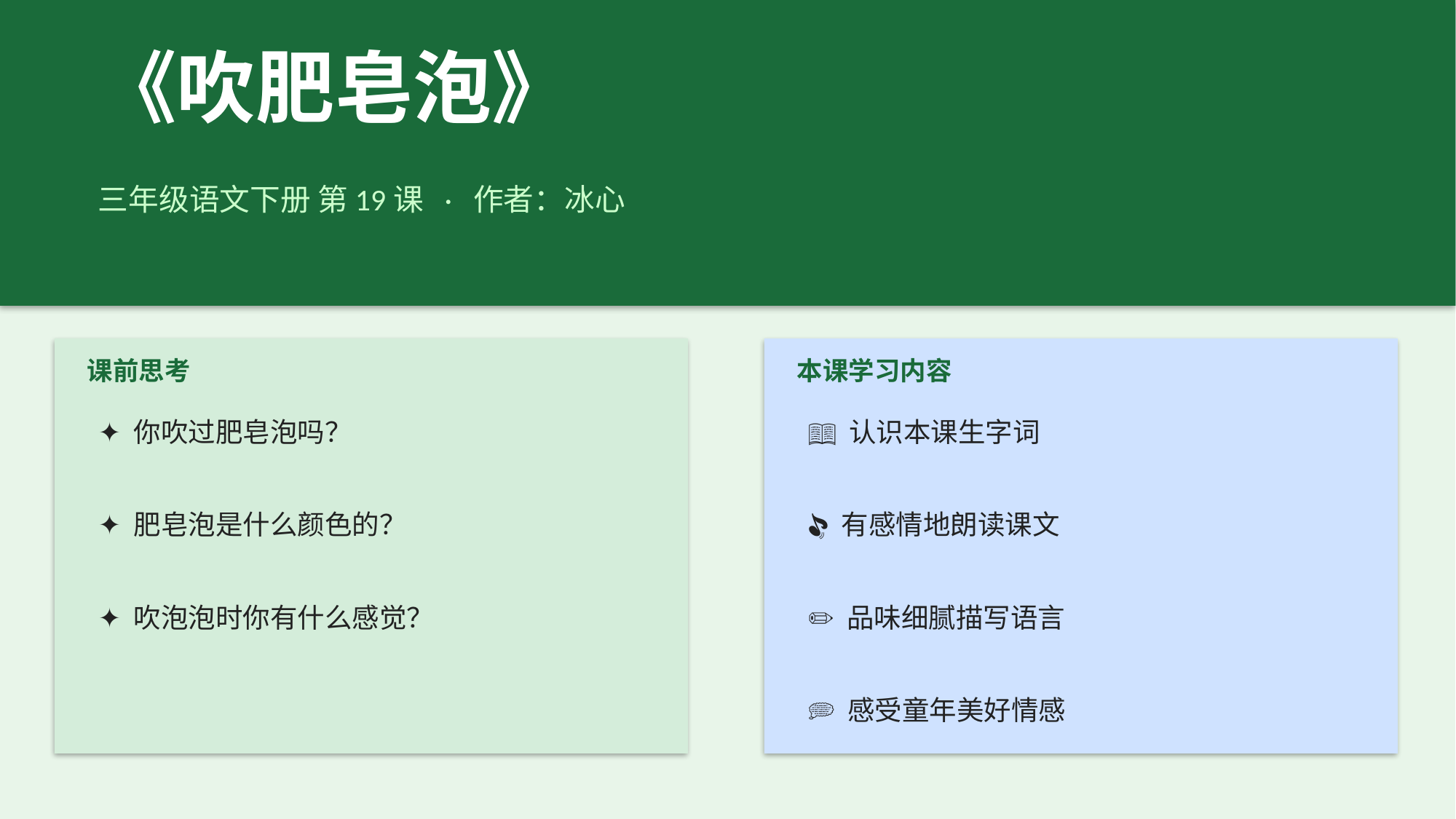

《吹肥皂泡》
三年级语文下册 第19课  ·  作者：冰心

课前思考
本课学习内容
✦ 你吹过肥皂泡吗？
📖 认识本课生字词
✦ 肥皂泡是什么颜色的？
🎵 有感情地朗读课文
✦ 吹泡泡时你有什么感觉？
✏️ 品味细腻描写语言
💭 感受童年美好情感